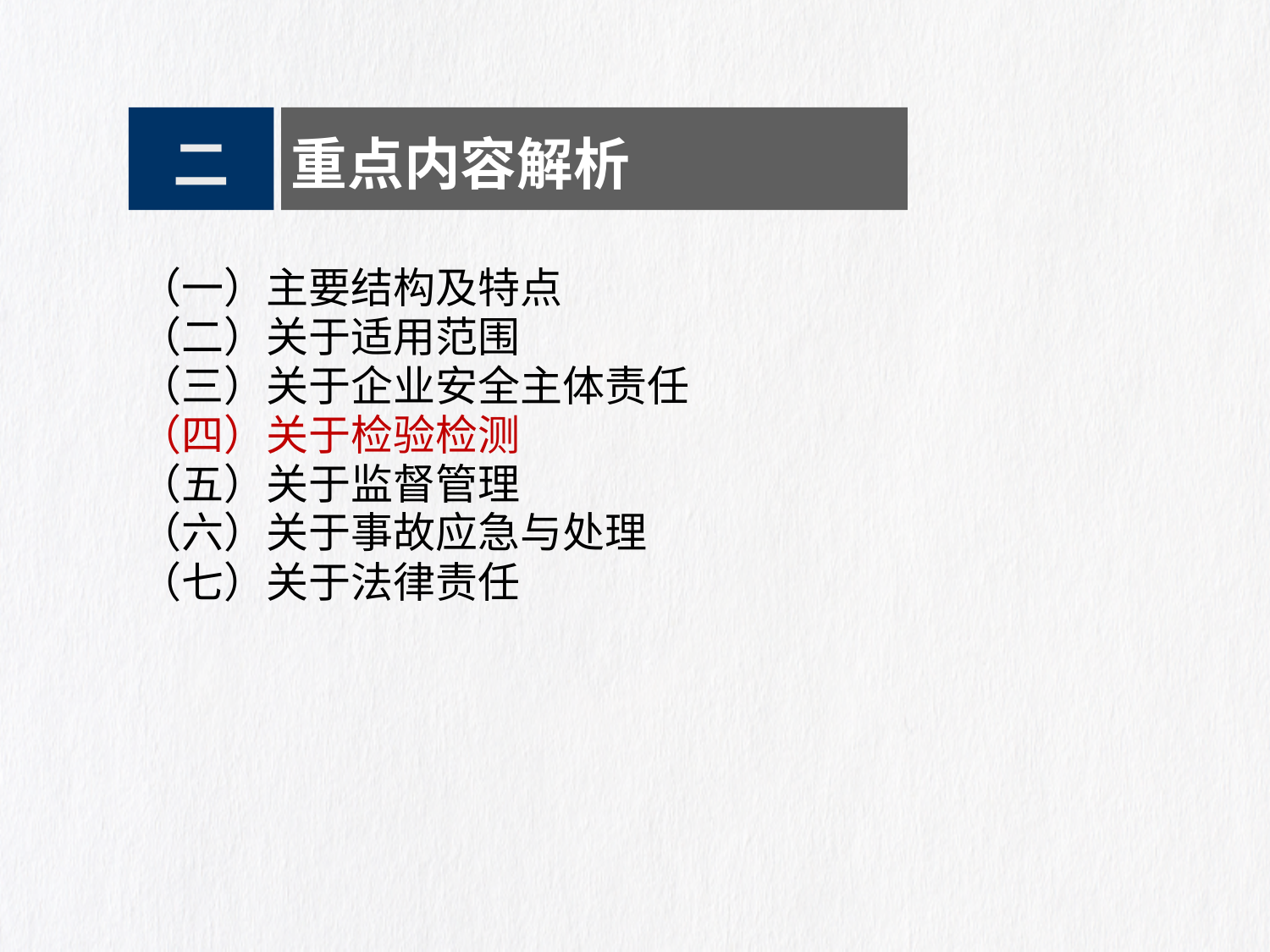

二
重点内容解析
（一）主要结构及特点
（二）关于适用范围
（三）关于企业安全主体责任
（四）关于检验检测
（五）关于监督管理
（六）关于事故应急与处理
（七）关于法律责任
44